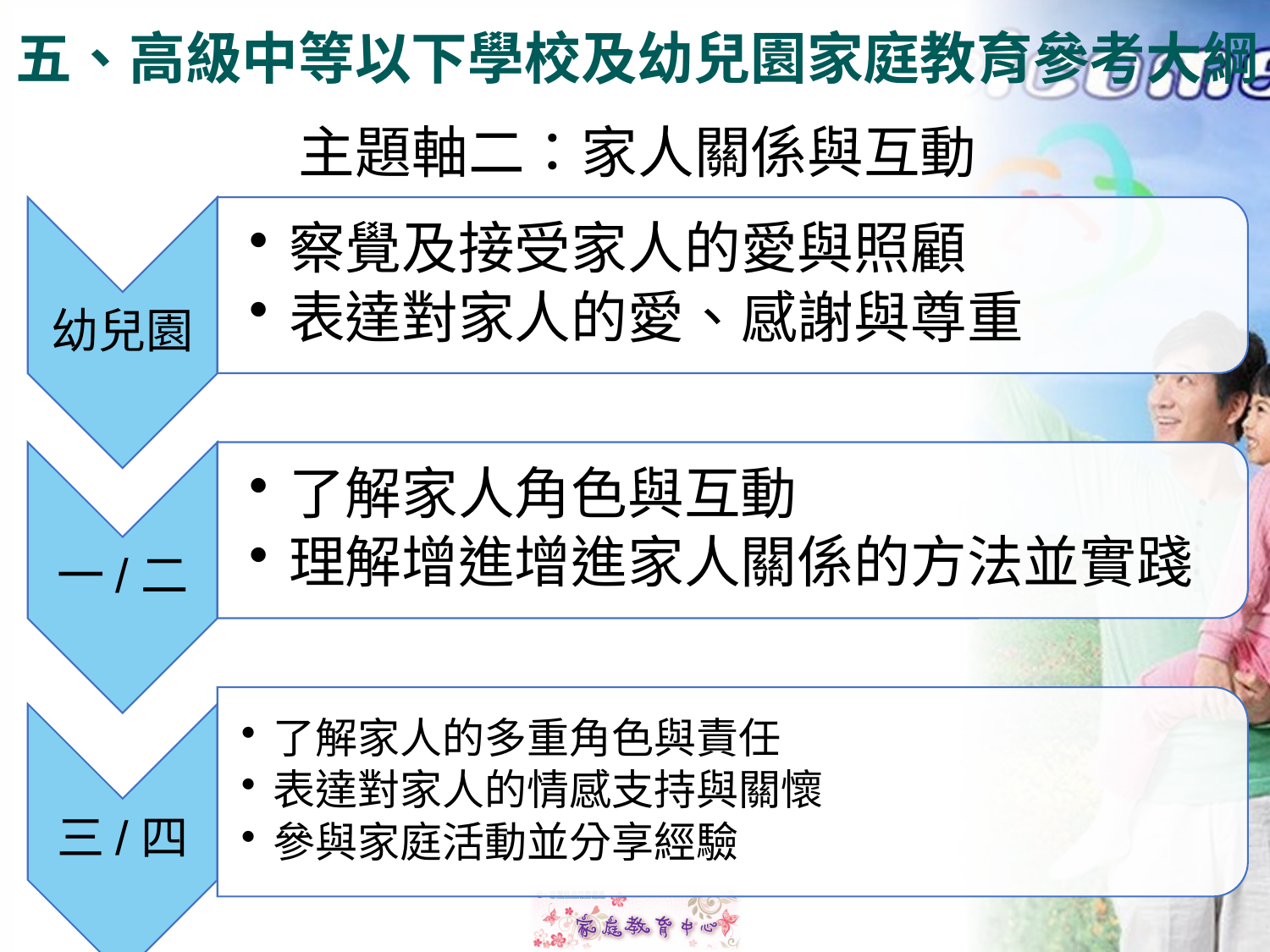

五、高級中等以下學校及幼兒園家庭教育參考大綱
主題軸二：家人關係與互動
幼兒園
察覺及接受家人的愛與照顧
表達對家人的愛、感謝與尊重
一/二
了解家人角色與互動
理解增進增進家人關係的方法並實踐
三/四
了解家人的多重角色與責任
表達對家人的情感支持與關懷
參與家庭活動並分享經驗
48